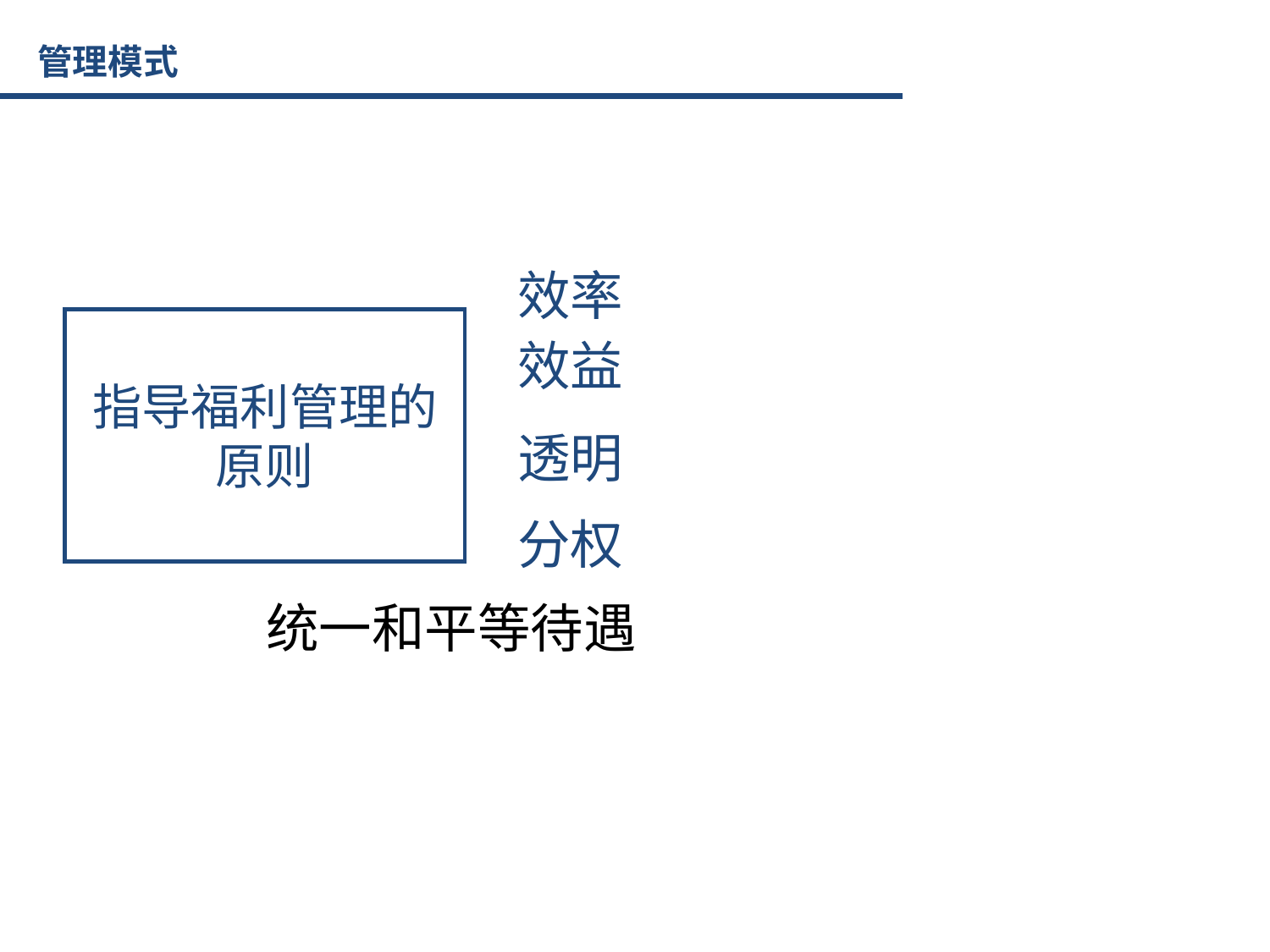

管理模式
效率
指导福利管理的原则
效益
透明
分权
统一和平等待遇